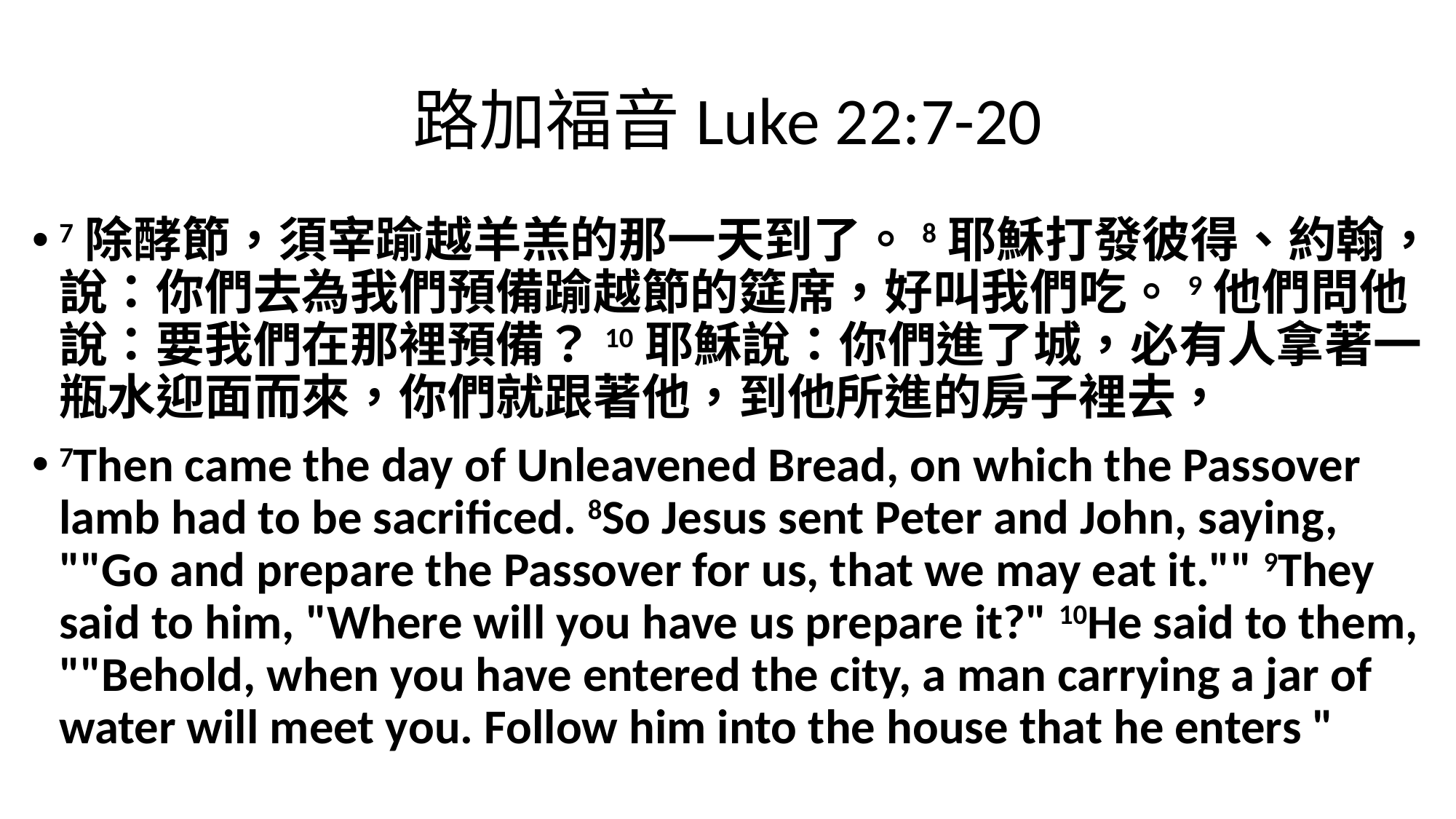

# 路加福音Luke 22:7-20
7除酵節，須宰踰越羊羔的那一天到了。8耶穌打發彼得、約翰，說：你們去為我們預備踰越節的筵席，好叫我們吃。9他們問他說：要我們在那裡預備？10耶穌說：你們進了城，必有人拿著一瓶水迎面而來，你們就跟著他，到他所進的房子裡去，
7Then came the day of Unleavened Bread, on which the Passover lamb had to be sacrificed. 8So Jesus sent Peter and John, saying, ""Go and prepare the Passover for us, that we may eat it."" 9They said to him, "Where will you have us prepare it?" 10He said to them, ""Behold, when you have entered the city, a man carrying a jar of water will meet you. Follow him into the house that he enters "